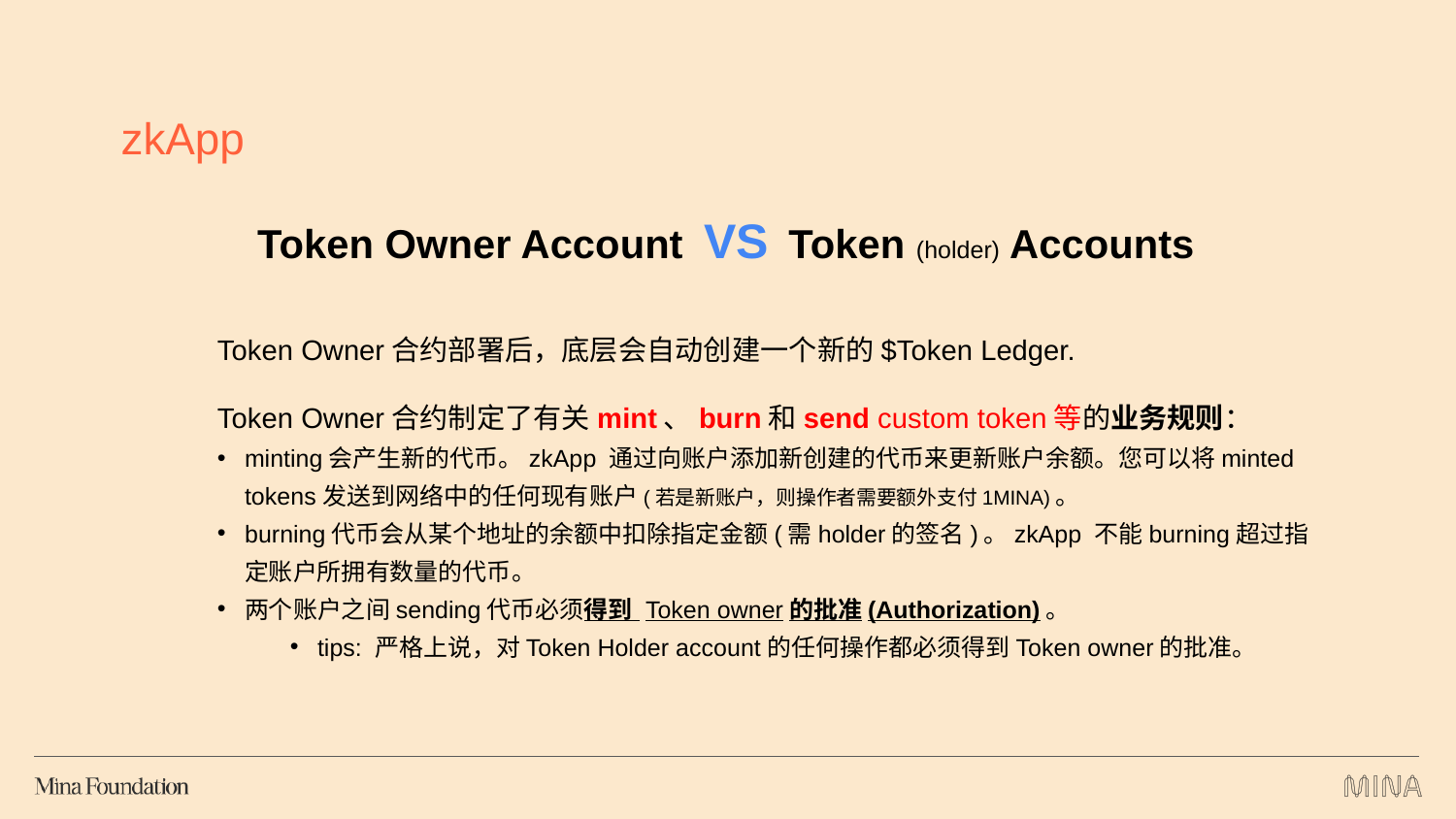

zkApp
Token Owner Account  VS  Token (holder) Accounts
Token Owner合约部署后，底层会自动创建一个新的$Token Ledger.

Token Owner合约制定了有关mint、burn和send custom token等的业务规则：
minting会产生新的代币。zkApp 通过向账户添加新创建的代币来更新账户余额。您可以将minted tokens发送到网络中的任何现有账户(若是新账户，则操作者需要额外支付1MINA)。
burning代币会从某个地址的余额中扣除指定金额(需holder的签名)。zkApp 不能burning超过指定账户所拥有数量的代币。
两个账户之间sending代币必须得到 Token owner的批准(Authorization)。
tips: 严格上说，对Token Holder account的任何操作都必须得到Token owner的批准。